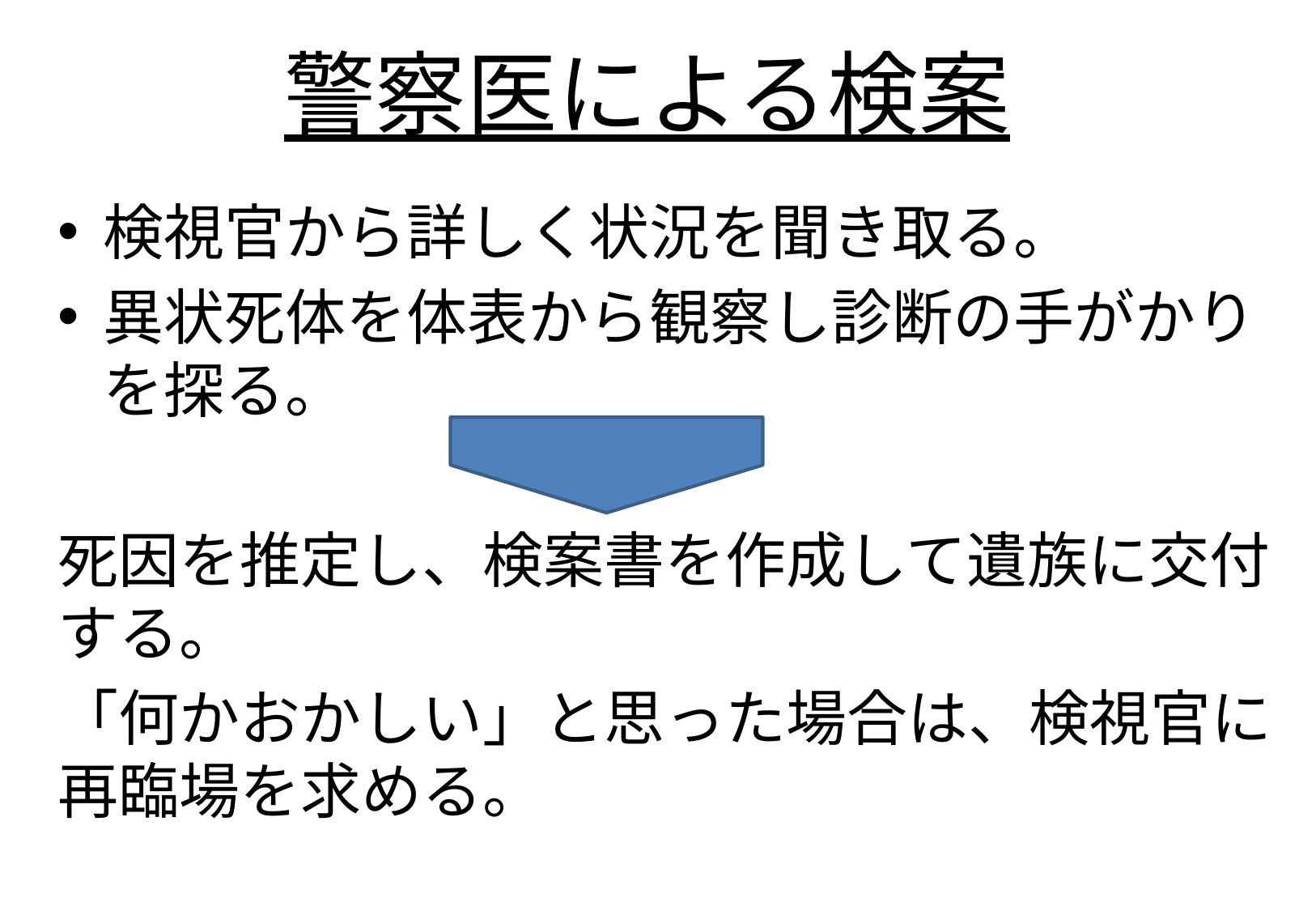

# 警察医による検案
検視官から詳しく状況を聞き取る。
異状死体を体表から観察し診断の手がかりを探る。

死因を推定し、検案書を作成して遺族に交付する。
「何かおかしい」と思った場合は、検視官に再臨場を求める。